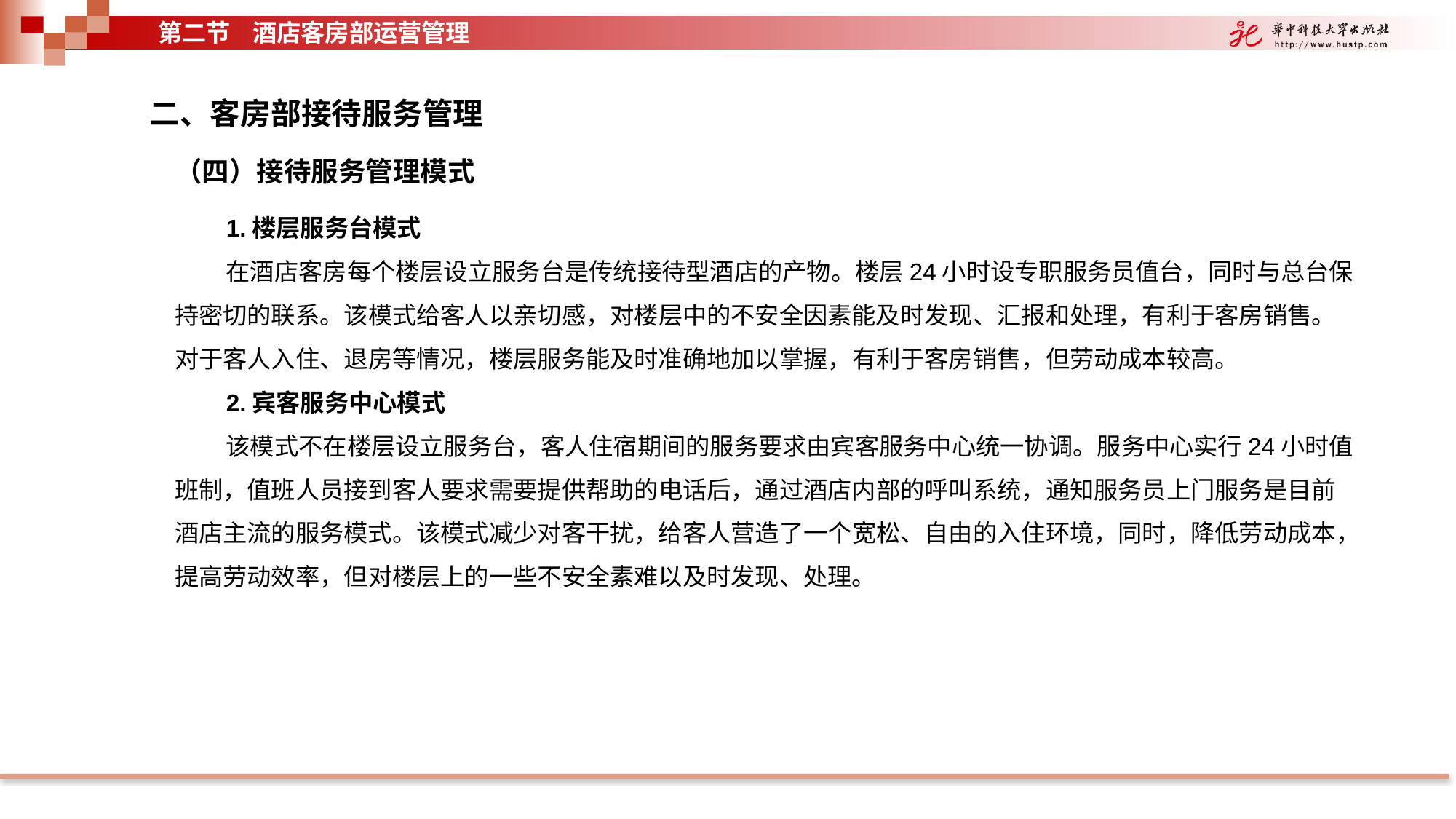

第二节    酒店客房部运营管理
二、客房部接待服务管理
（四）接待服务管理模式
1.楼层服务台模式
在酒店客房每个楼层设立服务台是传统接待型酒店的产物。楼层24小时设专职服务员值台，同时与总台保持密切的联系。该模式给客人以亲切感，对楼层中的不安全因素能及时发现、汇报和处理，有利于客房销售。对于客人入住、退房等情况，楼层服务能及时准确地加以掌握，有利于客房销售，但劳动成本较高。
2.宾客服务中心模式
该模式不在楼层设立服务台，客人住宿期间的服务要求由宾客服务中心统一协调。服务中心实行24小时值班制，值班人员接到客人要求需要提供帮助的电话后，通过酒店内部的呼叫系统，通知服务员上门服务是目前酒店主流的服务模式。该模式减少对客干扰，给客人营造了一个宽松、自由的入住环境，同时，降低劳动成本，提高劳动效率，但对楼层上的一些不安全素难以及时发现、处理。